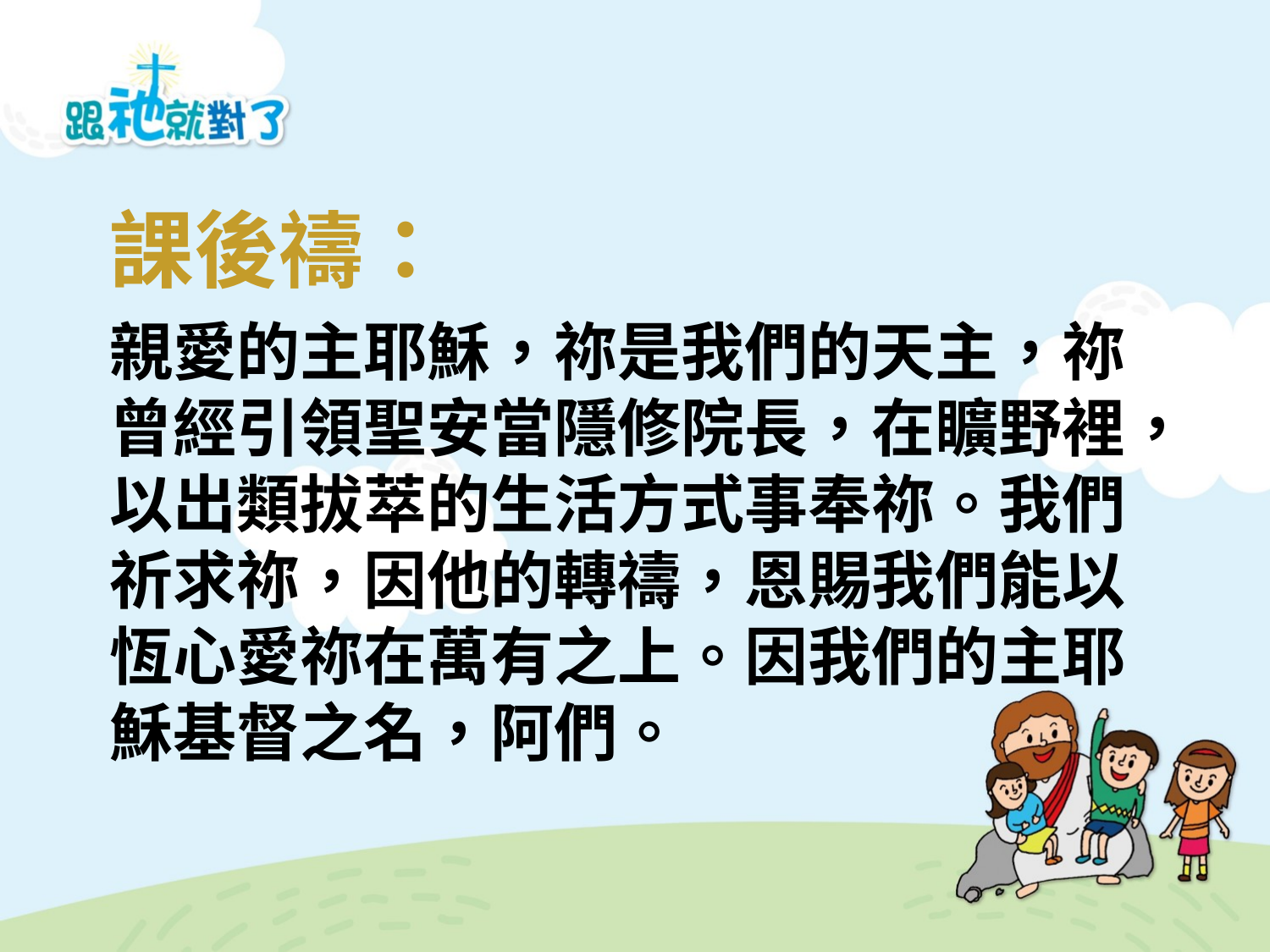

課後禱：
親愛的主耶穌，祢是我們的天主，祢曾經引領聖安當隱修院長，在矌野裡，以出類拔萃的生活方式事奉祢。我們祈求祢，因他的轉禱，恩賜我們能以恆心愛祢在萬有之上。因我們的主耶穌基督之名，阿們。